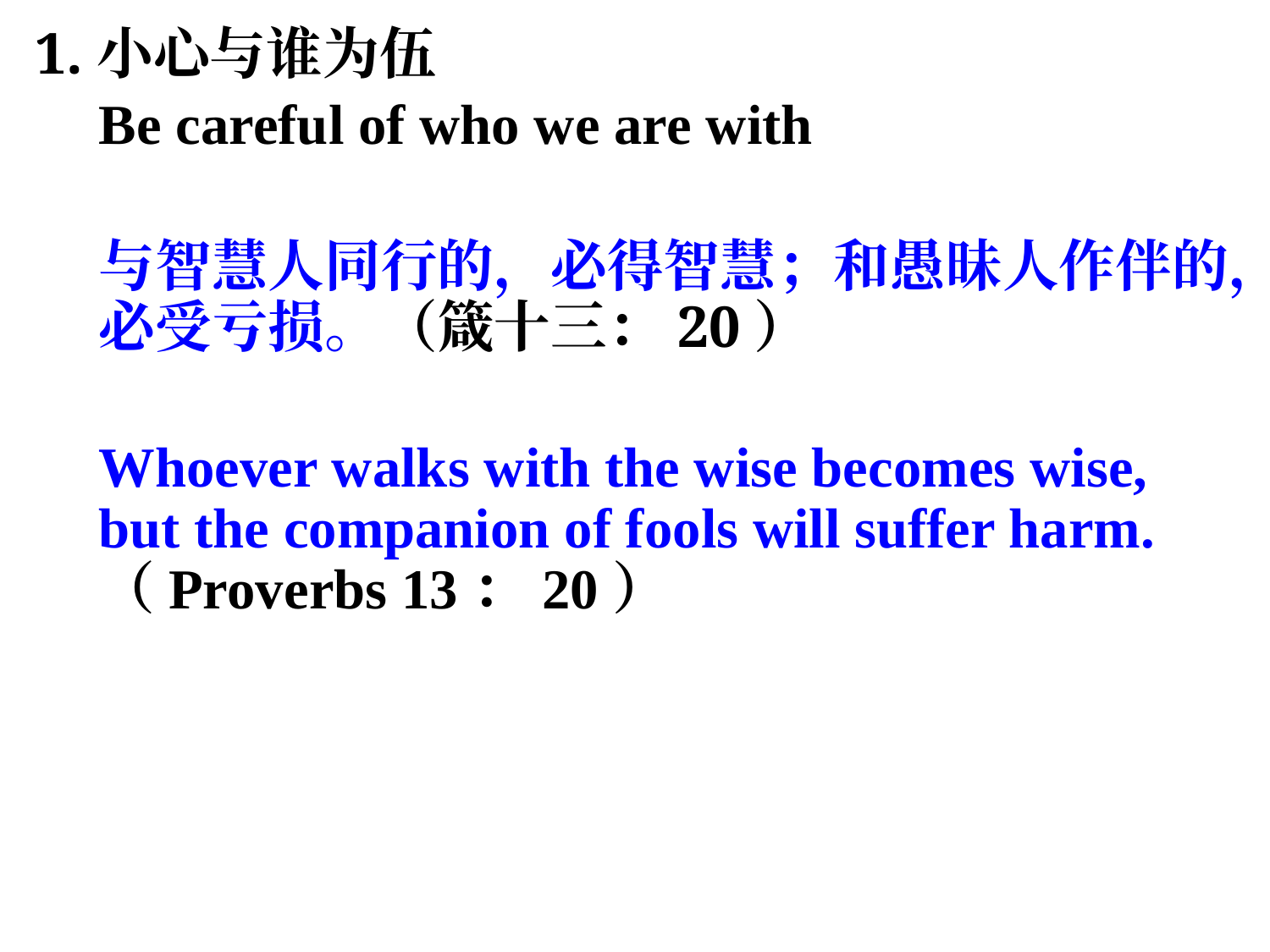

1.小心与谁为伍
Be careful of who we are with

与智慧人同行的，必得智慧；和愚昧人作伴的，必受亏损。（箴十三：20）

Whoever walks with the wise becomes wise, but the companion of fools will suffer harm. （Proverbs 13：20）